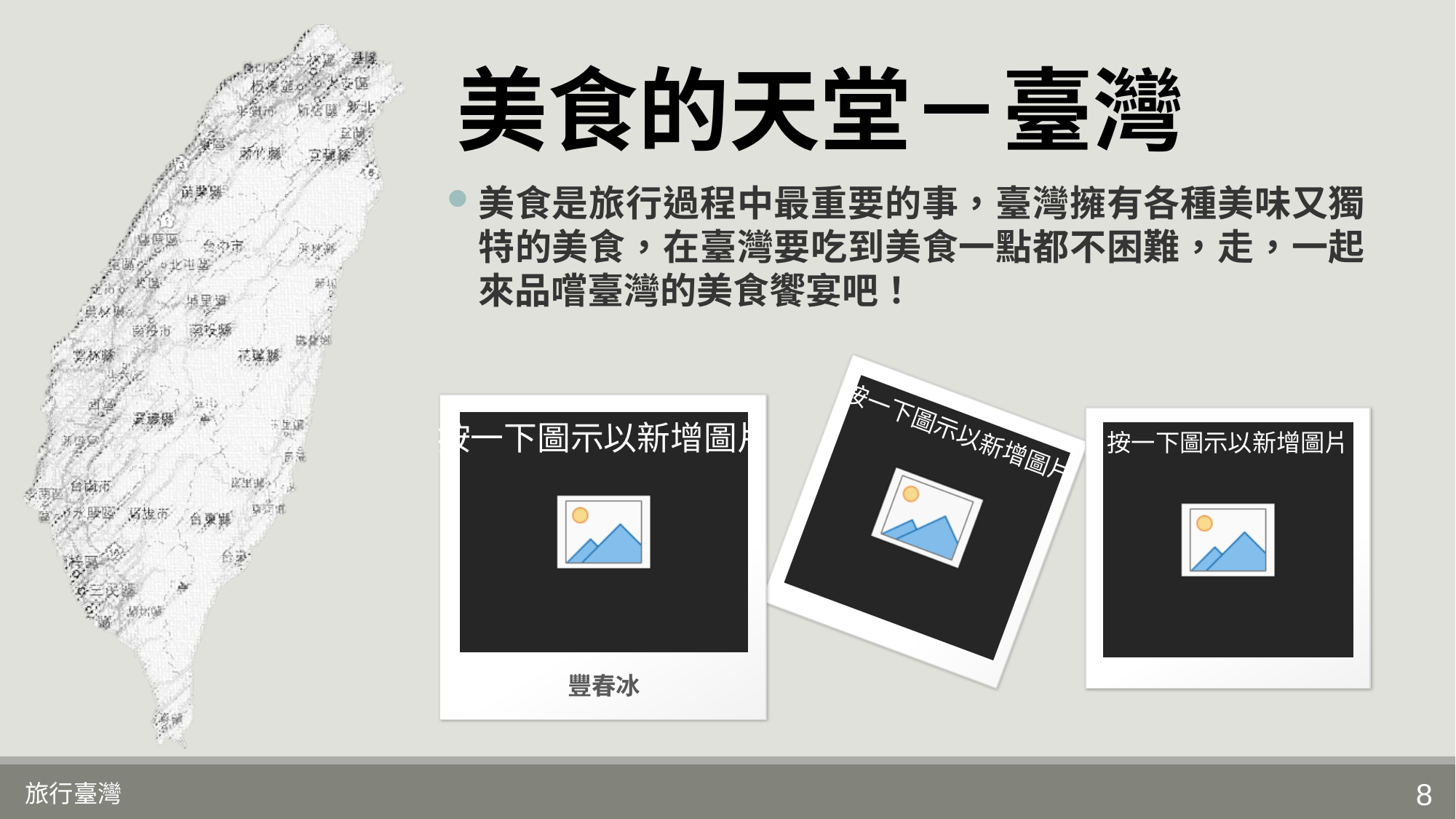

# 美食的天堂－臺灣
美食是旅行過程中最重要的事，臺灣擁有各種美味又獨特的美食，在臺灣要吃到美食一點都不困難，走，一起來品嚐臺灣的美食饗宴吧！

豐春冰
旅行臺灣
8